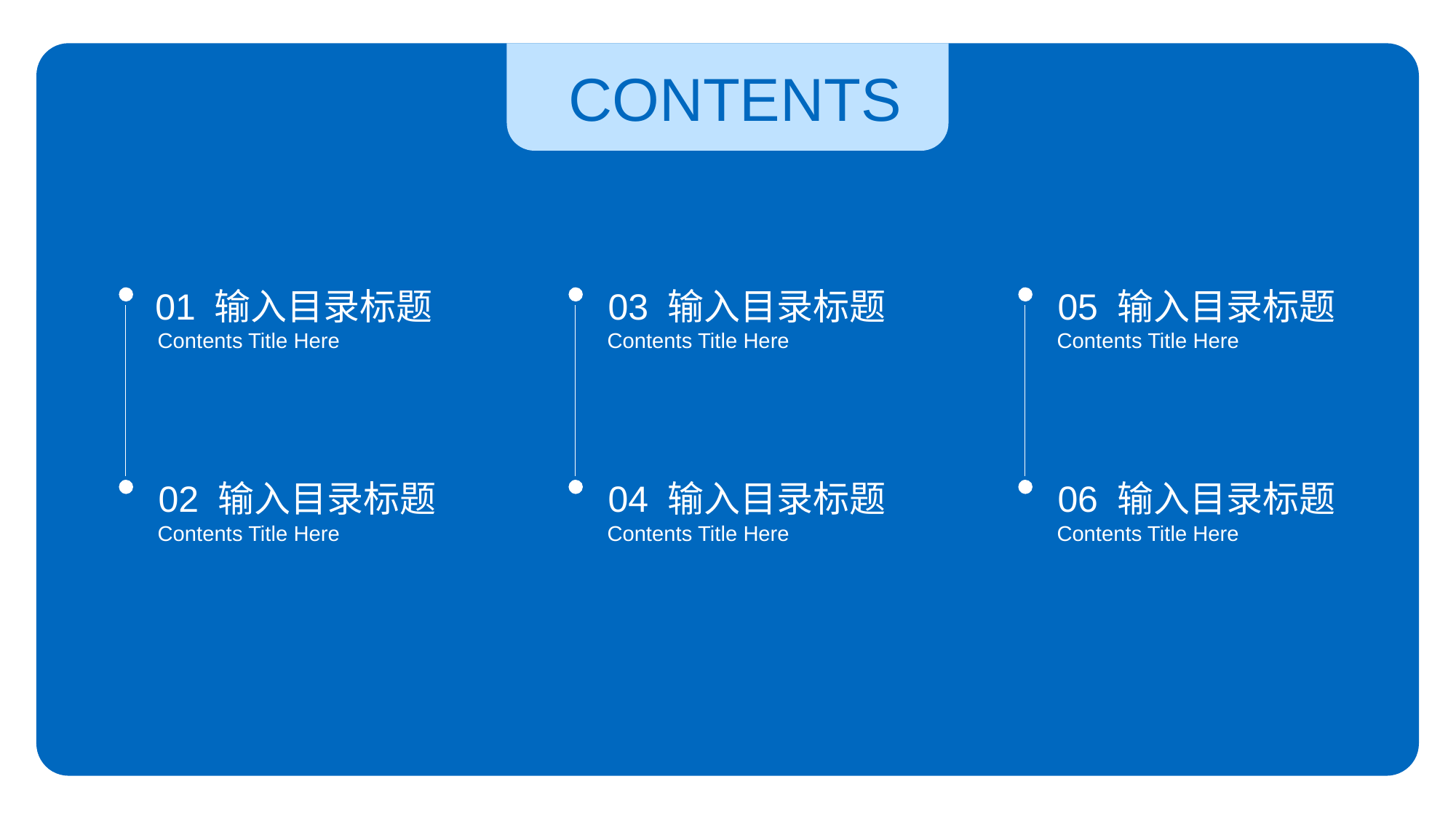

CONTENTS
01 输入目录标题

Contents Title Here
03 输入目录标题

Contents Title Here
05 输入目录标题

Contents Title Here
02 输入目录标题

Contents Title Here
04 输入目录标题

Contents Title Here
06 输入目录标题

Contents Title Here